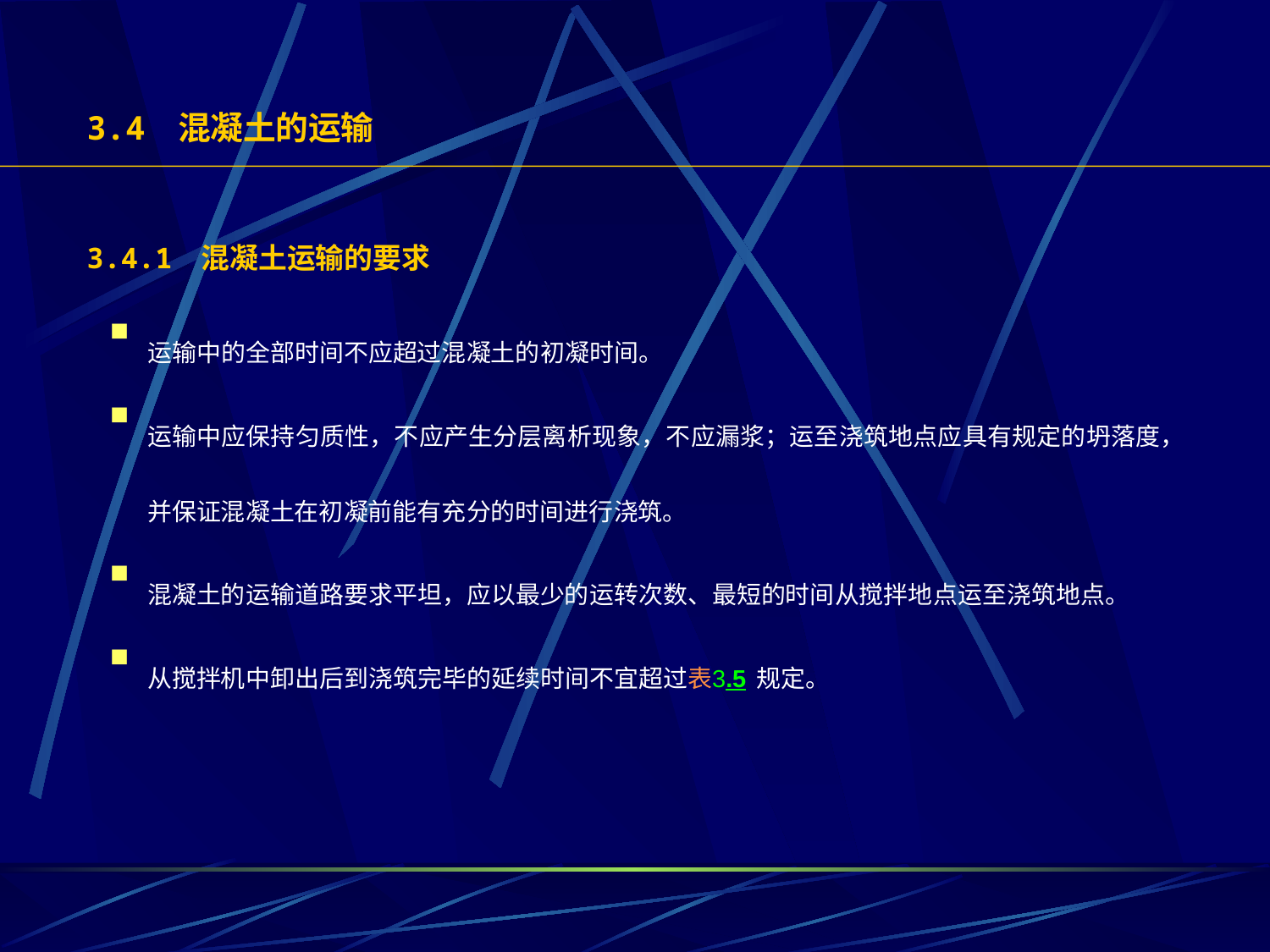

3.4 混凝土的运输

3.4.1 混凝土运输的要求
运输中的全部时间不应超过混凝土的初凝时间。
运输中应保持匀质性，不应产生分层离析现象，不应漏浆；运至浇筑地点应具有规定的坍落度，并保证混凝土在初凝前能有充分的时间进行浇筑。
混凝土的运输道路要求平坦，应以最少的运转次数、最短的时间从搅拌地点运至浇筑地点。
从搅拌机中卸出后到浇筑完毕的延续时间不宜超过表3.5规定。